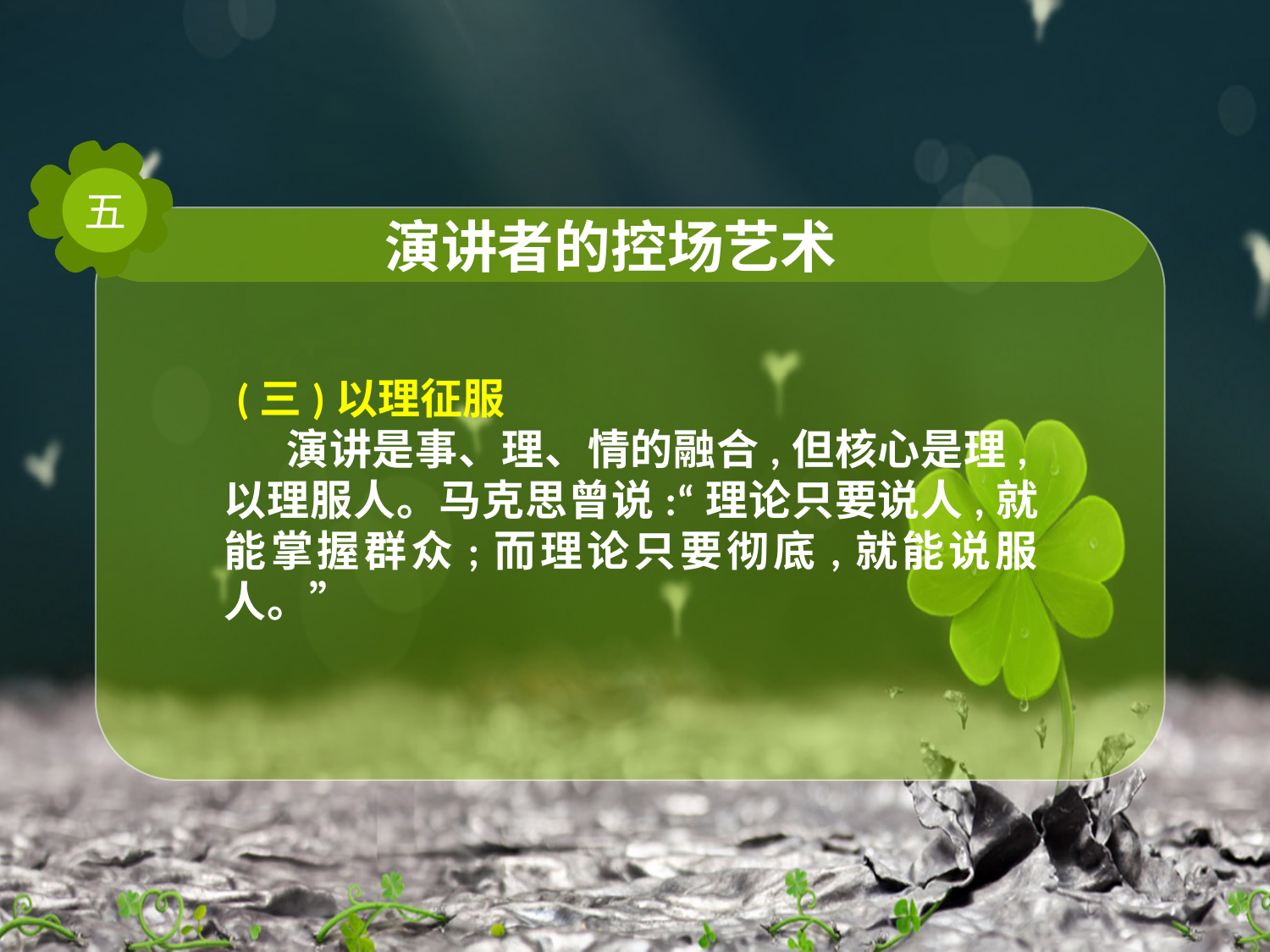

五

演讲者的控场艺术

 (三)以理征服
     演讲是事、理、情的融合,但核心是理,以理服人。马克思曾说:“理论只要说人,就能掌握群众;而理论只要彻底,就能说服人。”